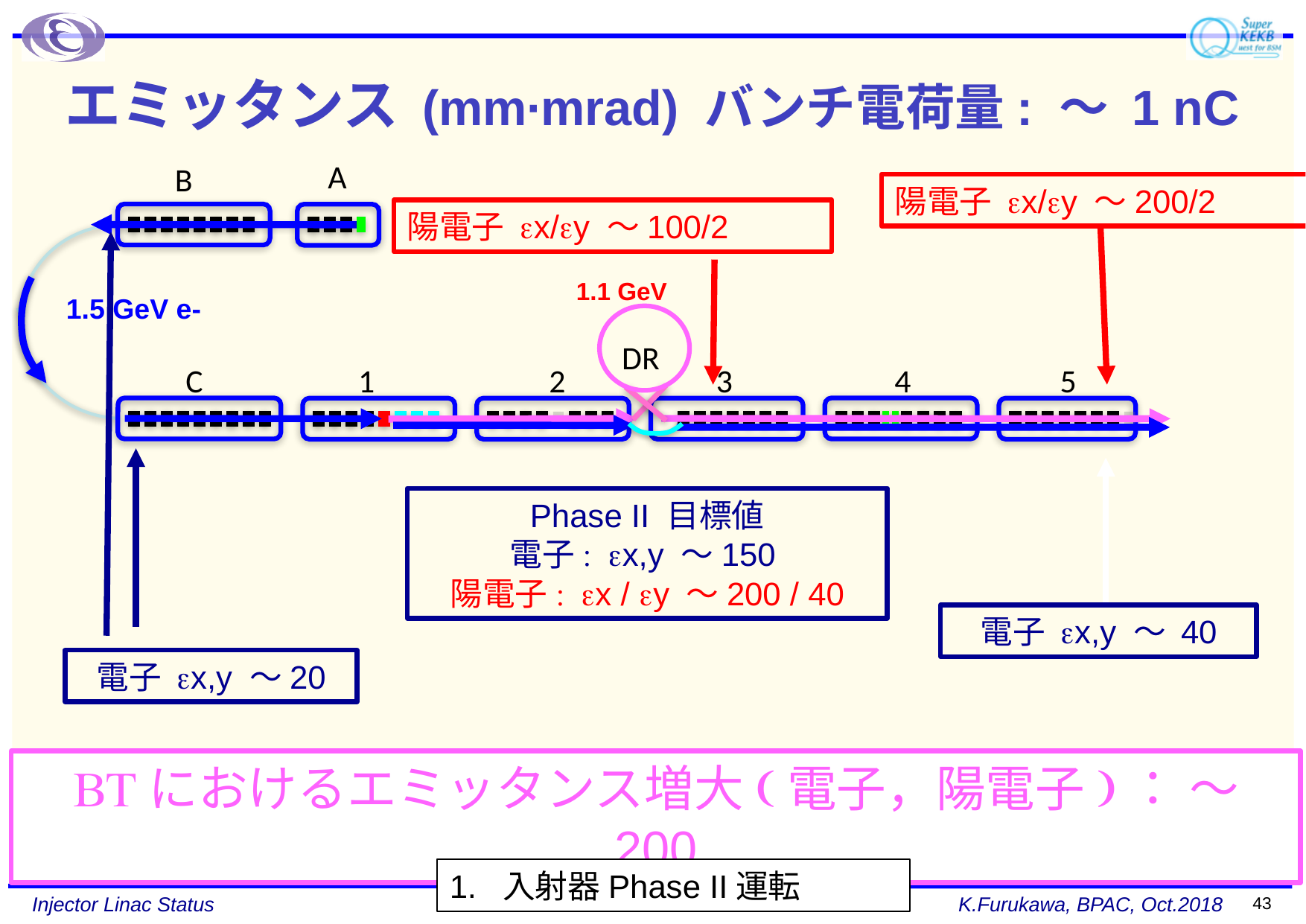

# エミッタンス (mm∙mrad) バンチ電荷量: ～ 1 nC

A
B
陽電子 εx/εy ～200/2
陽電子 εx/εy ～100/2

1.1 GeV

DR

1.5 GeV e-

C
1
2
3
4
5

Phase II 目標値
電子: εx,y ～150
陽電子: εx / εy ～200 / 40
電子 εx,y ～ 40
電子 εx,y ～20
ΒΤにおけるエミッタンス増大(電子，陽電子)： ～ 200
1.  入射器Phase II運転
43